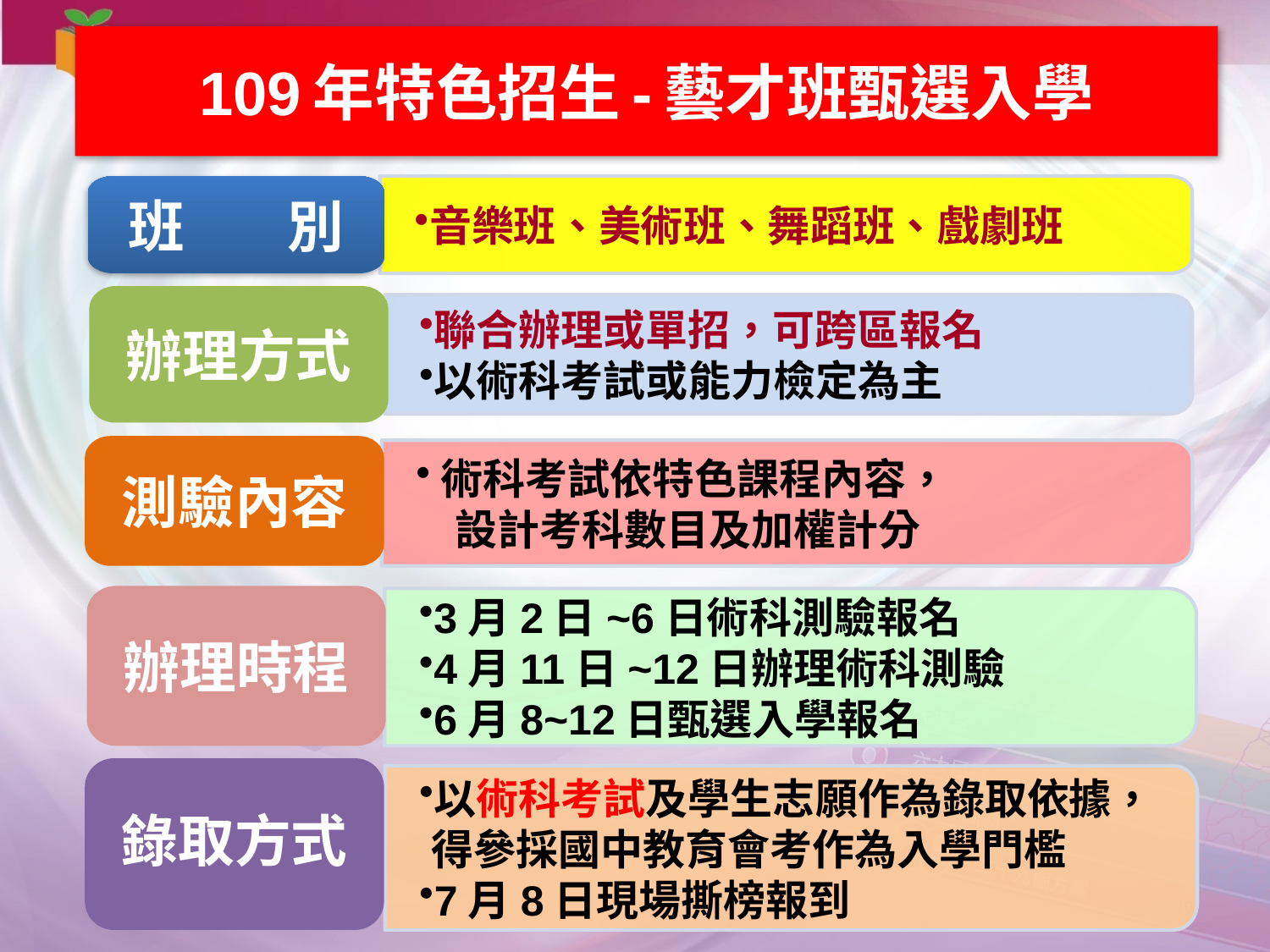

# 109年特色招生-藝才班甄選入學
班        別
音樂班、美術班、舞蹈班、戲劇班
辦理方式
聯合辦理或單招，可跨區報名
以術科考試或能力檢定為主
測驗內容
術科考試依特色課程內容，
   設計考科數目及加權計分
辦理時程
3月2日~6日術科測驗報名
4月11日~12日辦理術科測驗
6月8~12日甄選入學報名
錄取方式
以術科考試及學生志願作為錄取依據，得參採國中教育會考作為入學門檻
7月8日現場撕榜報到
39